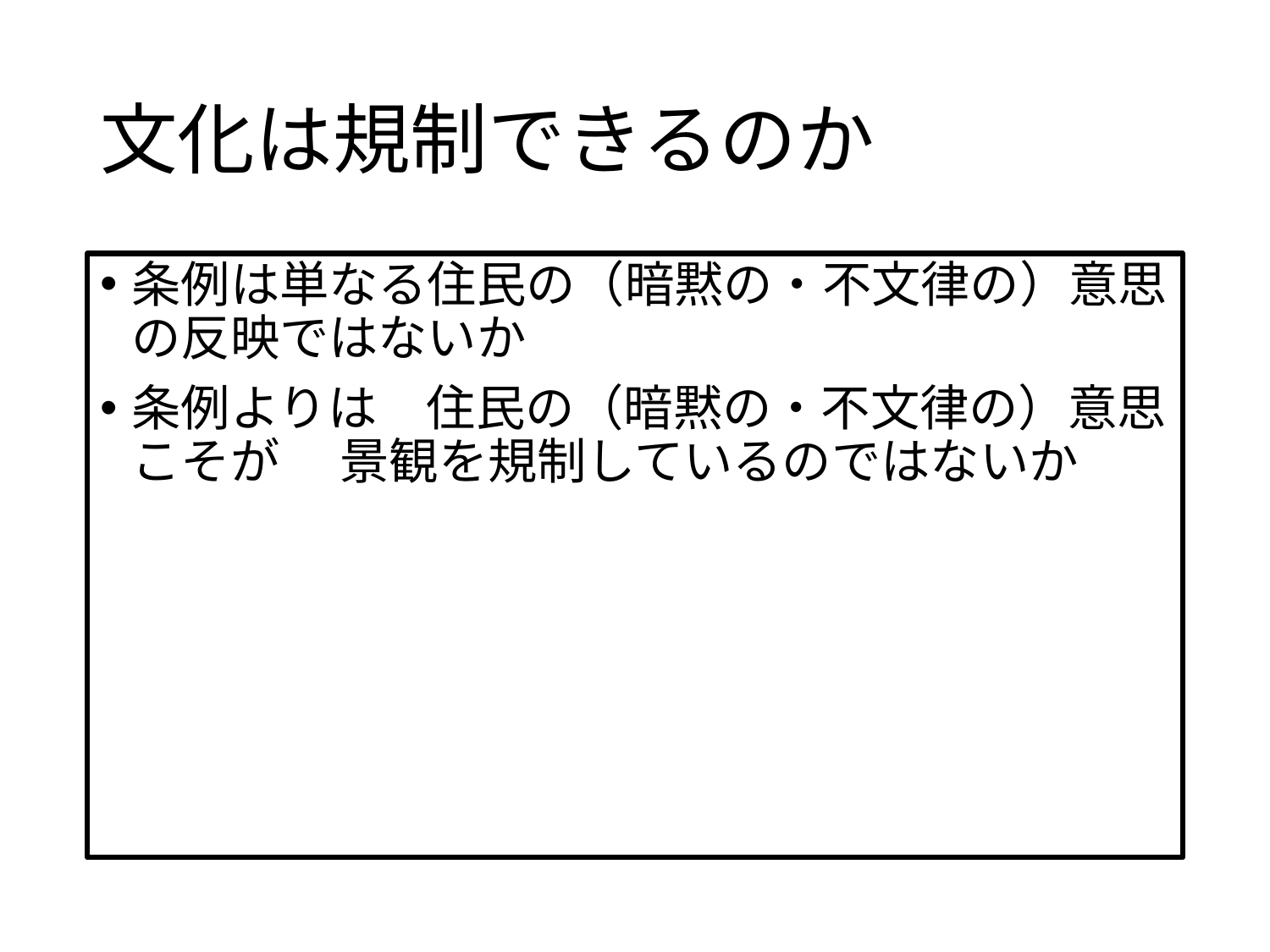

# 文化は規制できるのか
条例は単なる住民の（暗黙の・不文律の）意思の反映ではないか
条例よりは　住民の（暗黙の・不文律の）意思こそが　 景観を規制しているのではないか